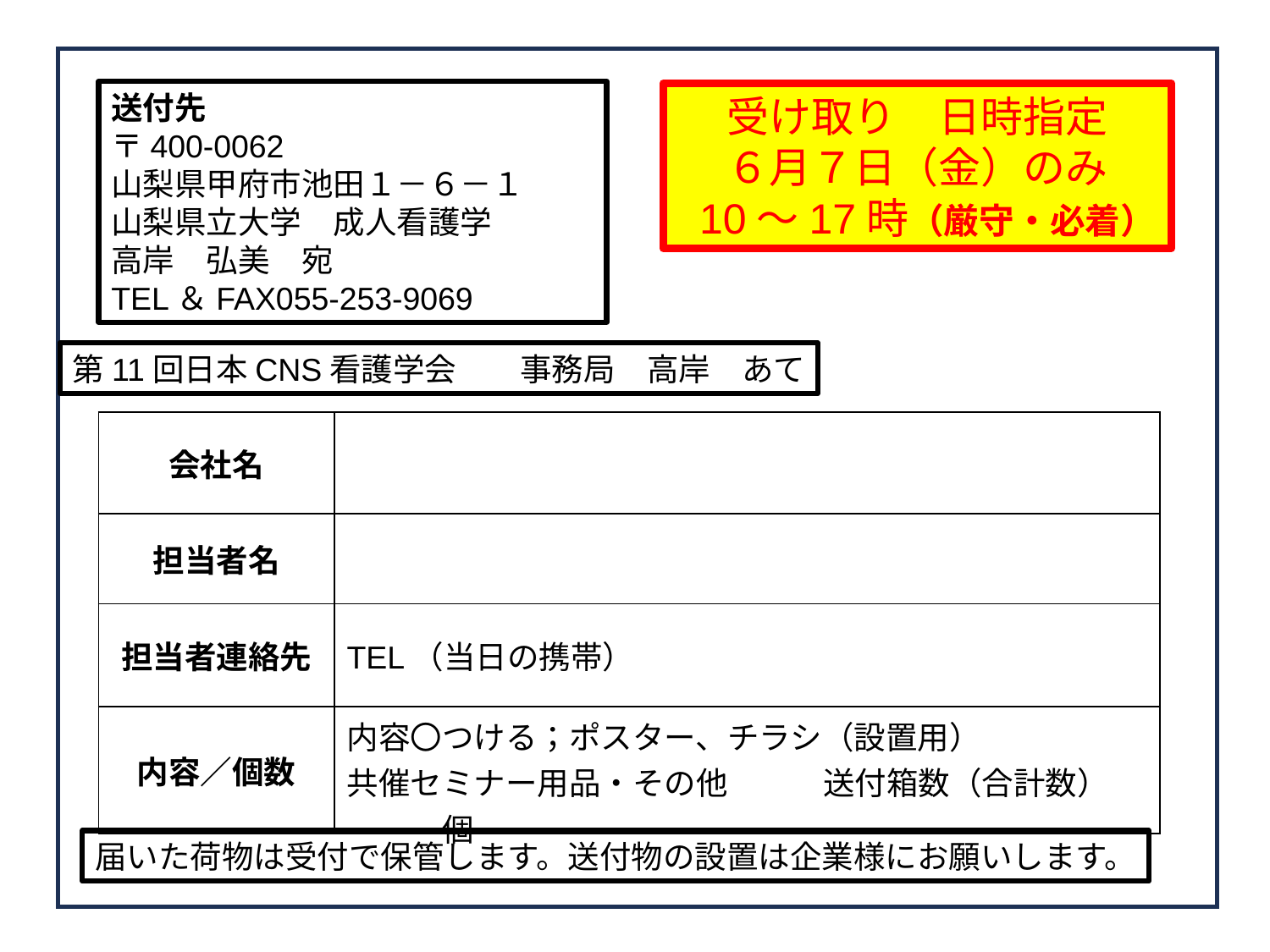

送付先
〒400-0062
山梨県甲府市池田１－６－１
山梨県立大学　成人看護学
高岸　弘美　宛
TEL＆FAX055-253-9069
受け取り　日時指定
６月７日（金）のみ
  10～17時（厳守・必着）
第11回日本CNS看護学会　　事務局　高岸　あて
| 会社名 |  |
| --- | --- |
| 担当者名 |  |
| 担当者連絡先 | TEL（当日の携帯） |
| 内容／個数 | 内容〇つける；ポスター、チラシ（設置用） 共催セミナー用品・その他　　　送付箱数（合計数）　　　　個 |
届いた荷物は受付で保管します。送付物の設置は企業様にお願いします。